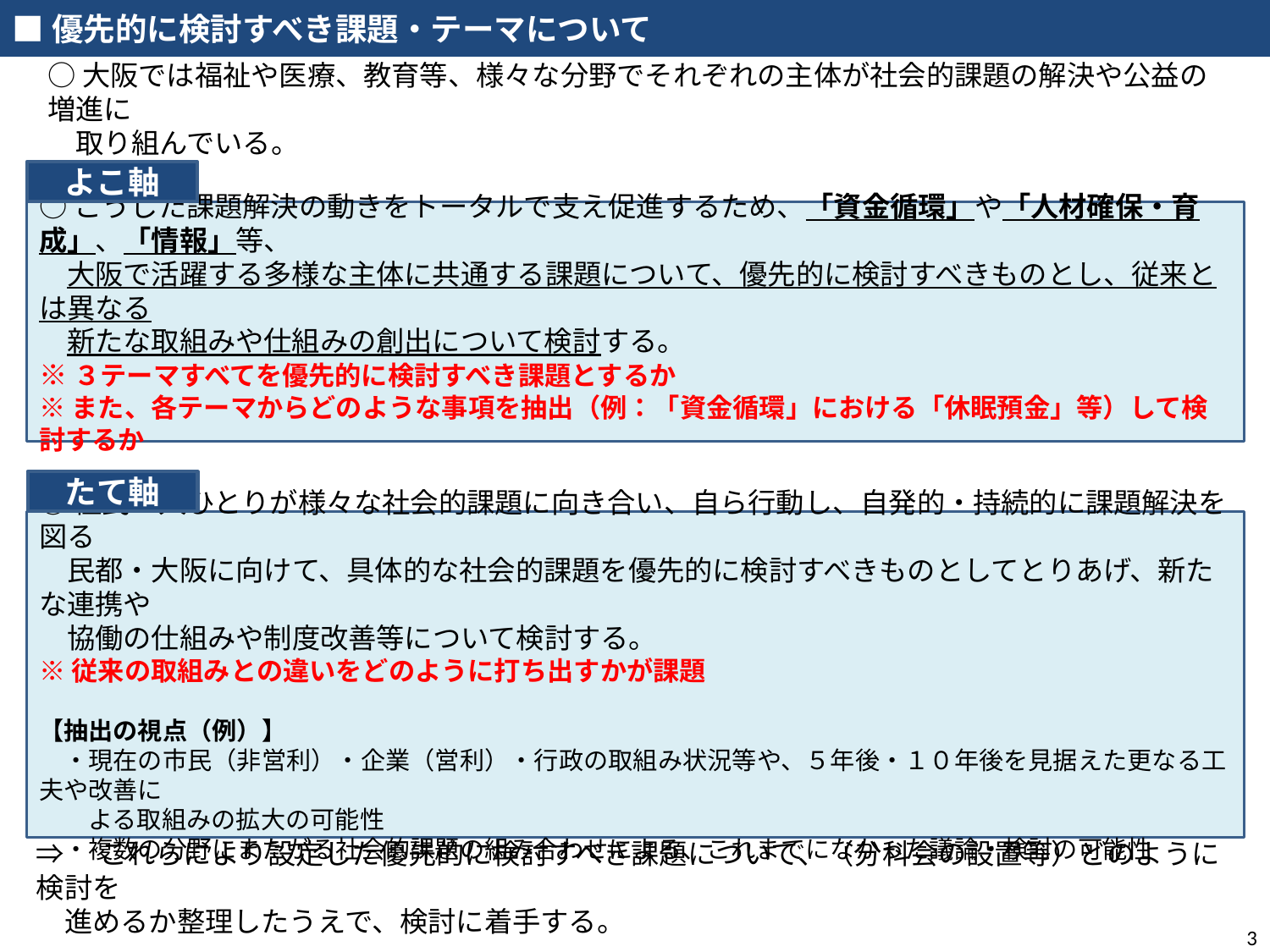

■優先的に検討すべき課題・テーマについて
○大阪では福祉や医療、教育等、様々な分野でそれぞれの主体が社会的課題の解決や公益の増進に
　取り組んでいる。
よこ軸
○こうした課題解決の動きをトータルで支え促進するため、「資金循環」や「人材確保・育成」、「情報」等、
　大阪で活躍する多様な主体に共通する課題について、優先的に検討すべきものとし、従来とは異なる
　新たな取組みや仕組みの創出について検討する。
※３テーマすべてを優先的に検討すべき課題とするか
※また、各テーマからどのような事項を抽出（例：「資金循環」における「休眠預金」等）して検討するか
たて軸
○住民一人ひとりが様々な社会的課題に向き合い、自ら行動し、自発的・持続的に課題解決を図る
　民都・大阪に向けて、具体的な社会的課題を優先的に検討すべきものとしてとりあげ、新たな連携や
　協働の仕組みや制度改善等について検討する。
※従来の取組みとの違いをどのように打ち出すかが課題

【抽出の視点（例）】
　・現在の市民（非営利）・企業（営利）・行政の取組み状況等や、５年後・１０年後を見据えた更なる工夫や改善に
　　よる取組みの拡大の可能性
　・複数の分野にまたがる社会的課題の組み合わせによる、これまでになかった議論・検討の可能性
⇒　これらにより設定した優先的に検討すべき課題について、（分科会の設置等）どのように検討を
　進めるか整理したうえで、検討に着手する。
3